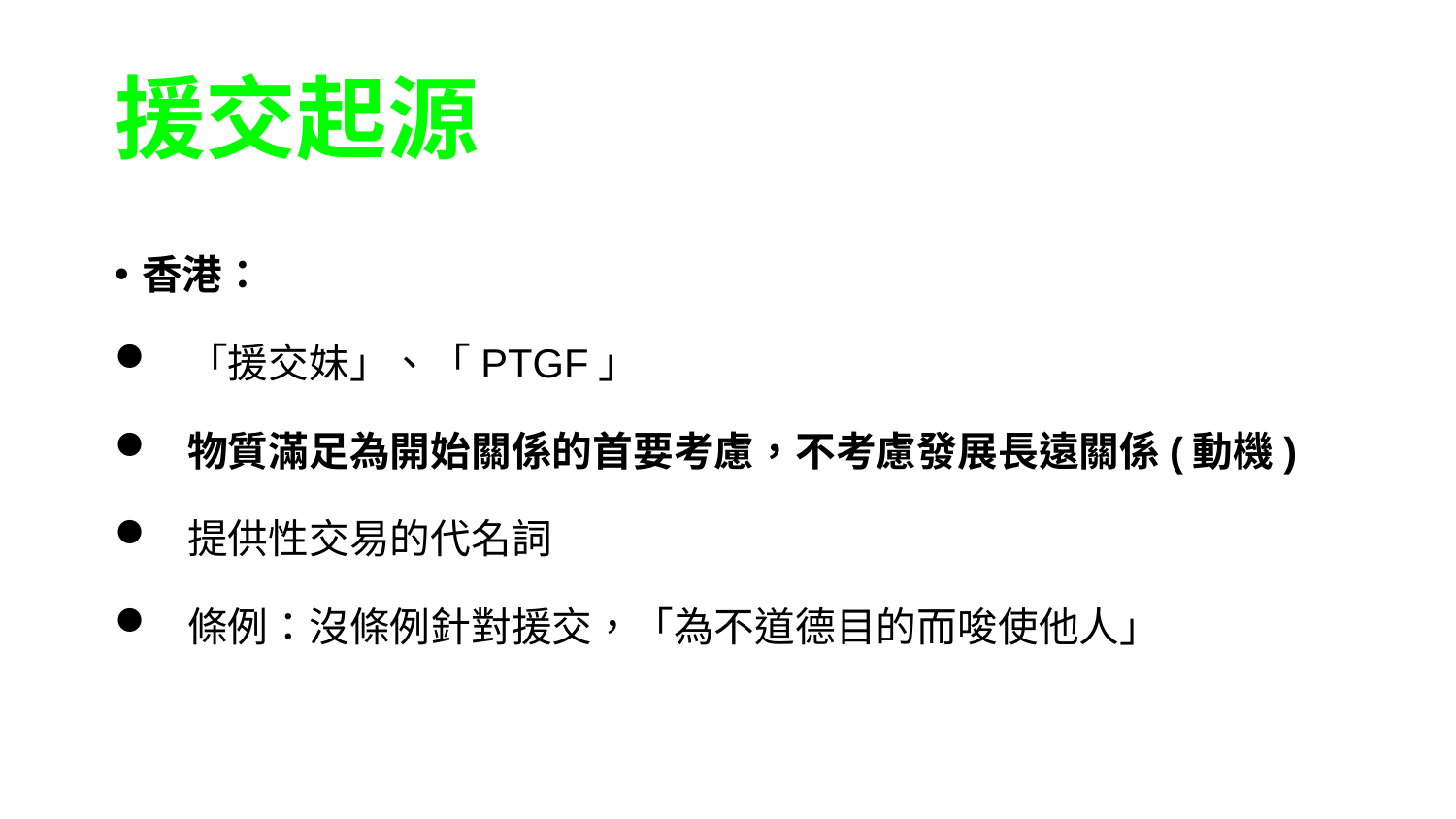

# 援交起源
香港：
「援交妹」、「PTGF」
物質滿足為開始關係的首要考慮，不考慮發展長遠關係(動機)
提供性交易的代名詞
條例：沒條例針對援交，「為不道德目的而唆使他人」